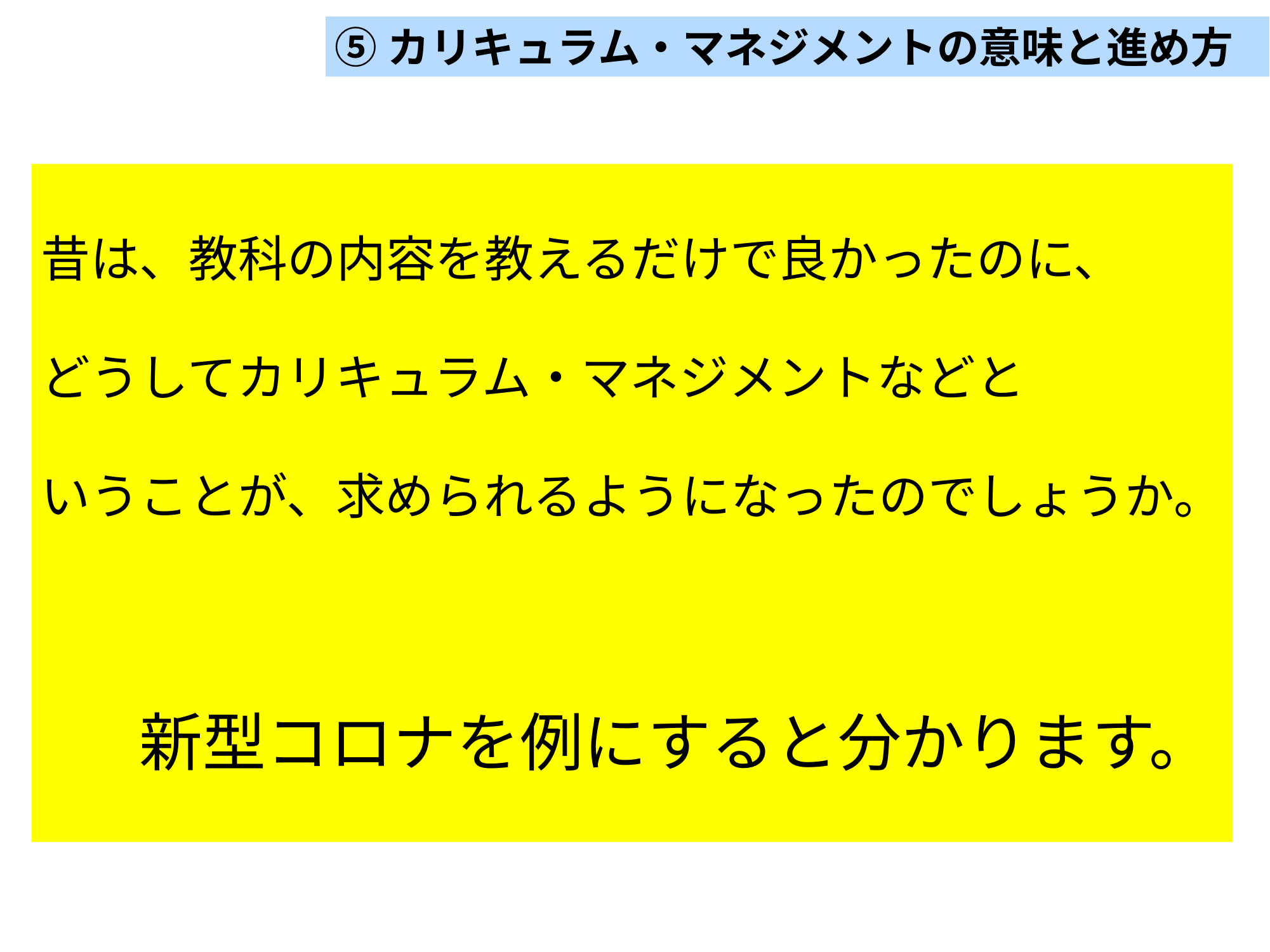

⑤カリキュラム・マネジメントの意味と進め方

昔は、教科の内容を教えるだけで良かったのに、

どうしてカリキュラム・マネジメントなどと

いうことが、求められるようになったのでしょうか。

　　新型コロナを例にすると分かります。